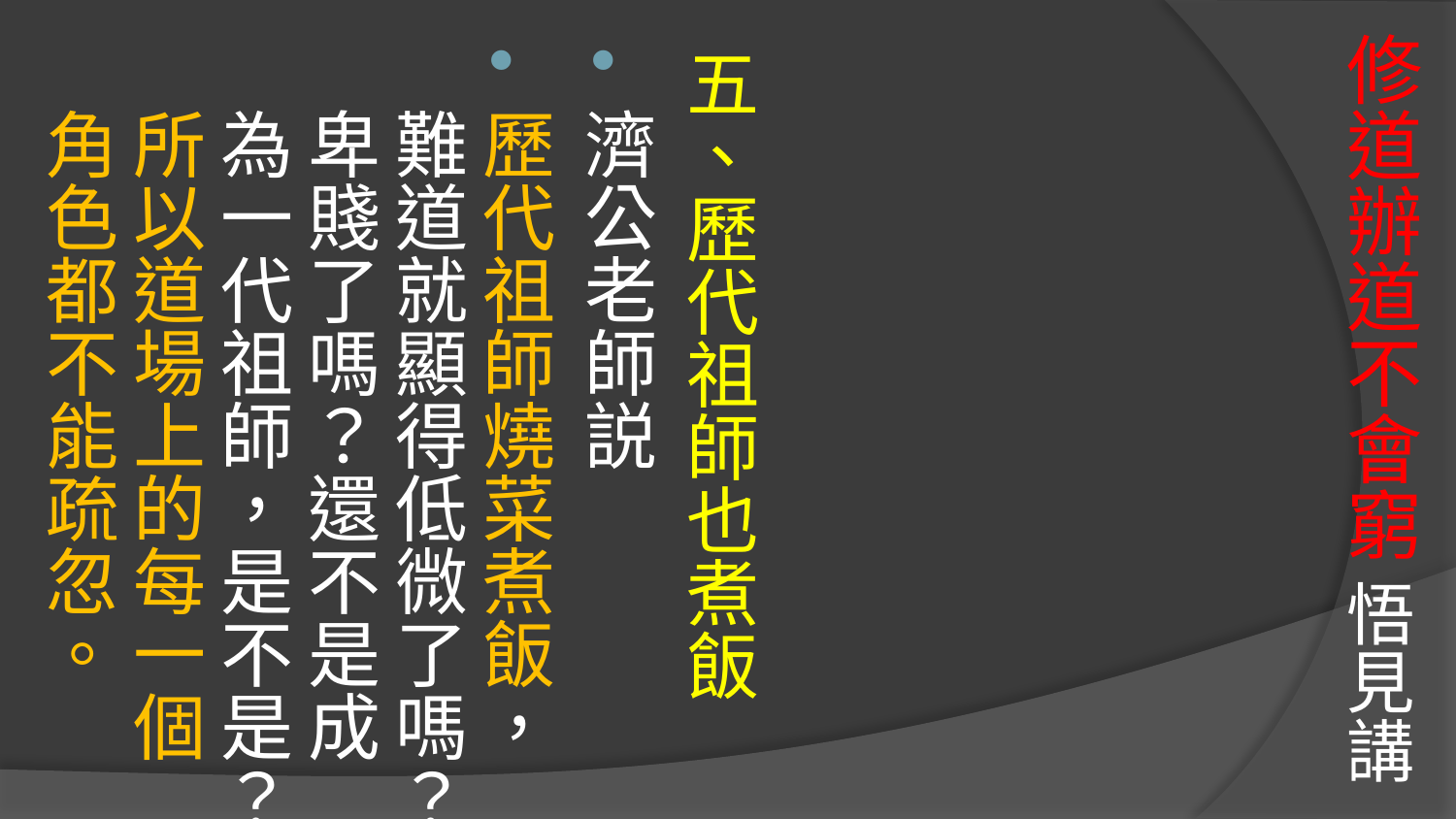

# 修道辦道不會窮 悟見講
五、歷代祖師也煮飯
濟公老師説
歷代祖師燒菜煮飯，難道就顯得低微了嗎？卑賤了嗎？還不是成為一代祖師，是不是？所以道場上的每一個角色都不能疏忽。